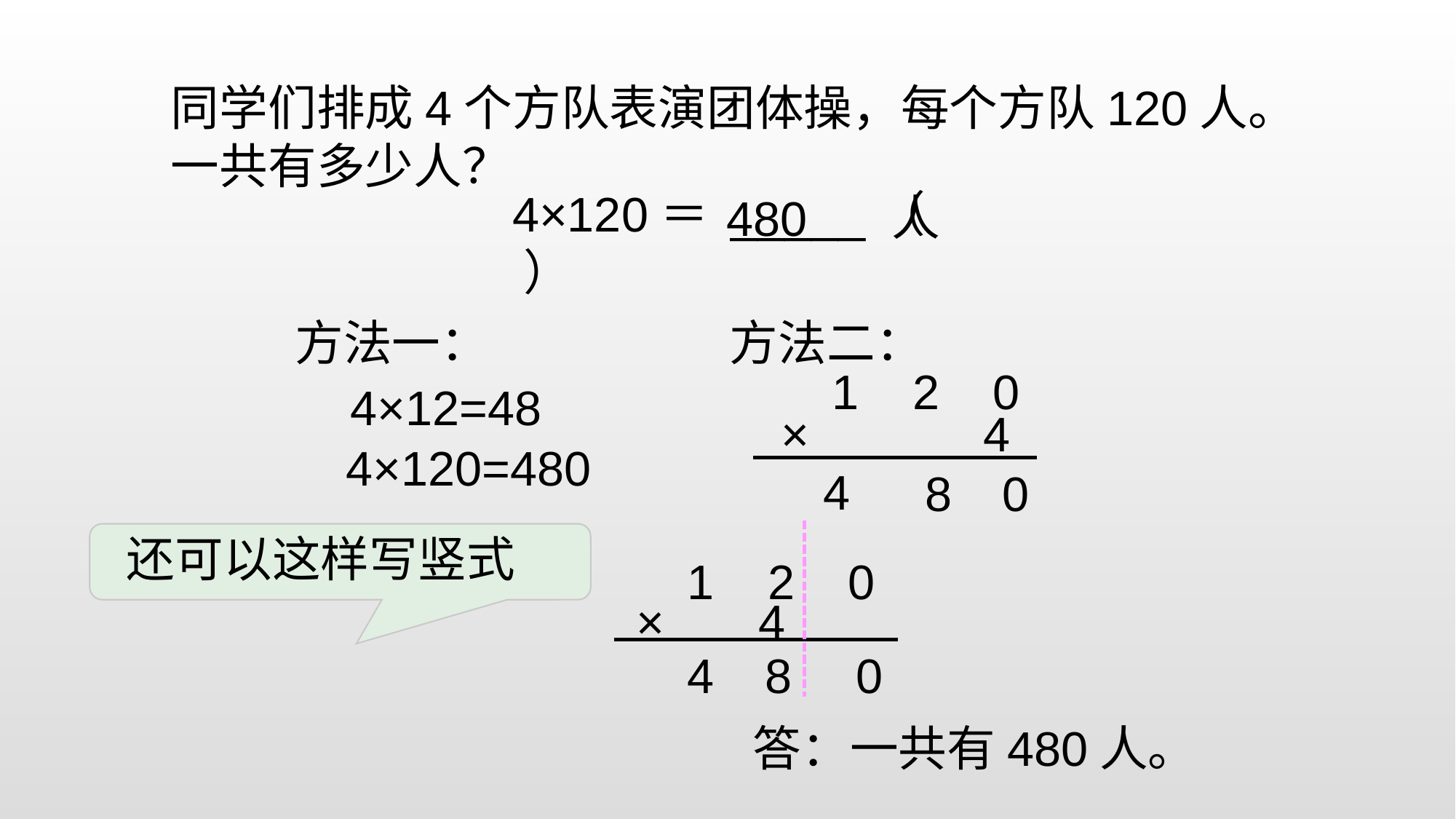

同学们排成4个方队表演团体操，每个方队120人。一共有多少人？
4×120＝ _____（     ）
人
480
方法一：
方法二：
1    2    0
4×12=48
×             4
4×120=480
4
8
0
还可以这样写竖式

1    2    0
×       4
4
8
0
答：一共有480人。